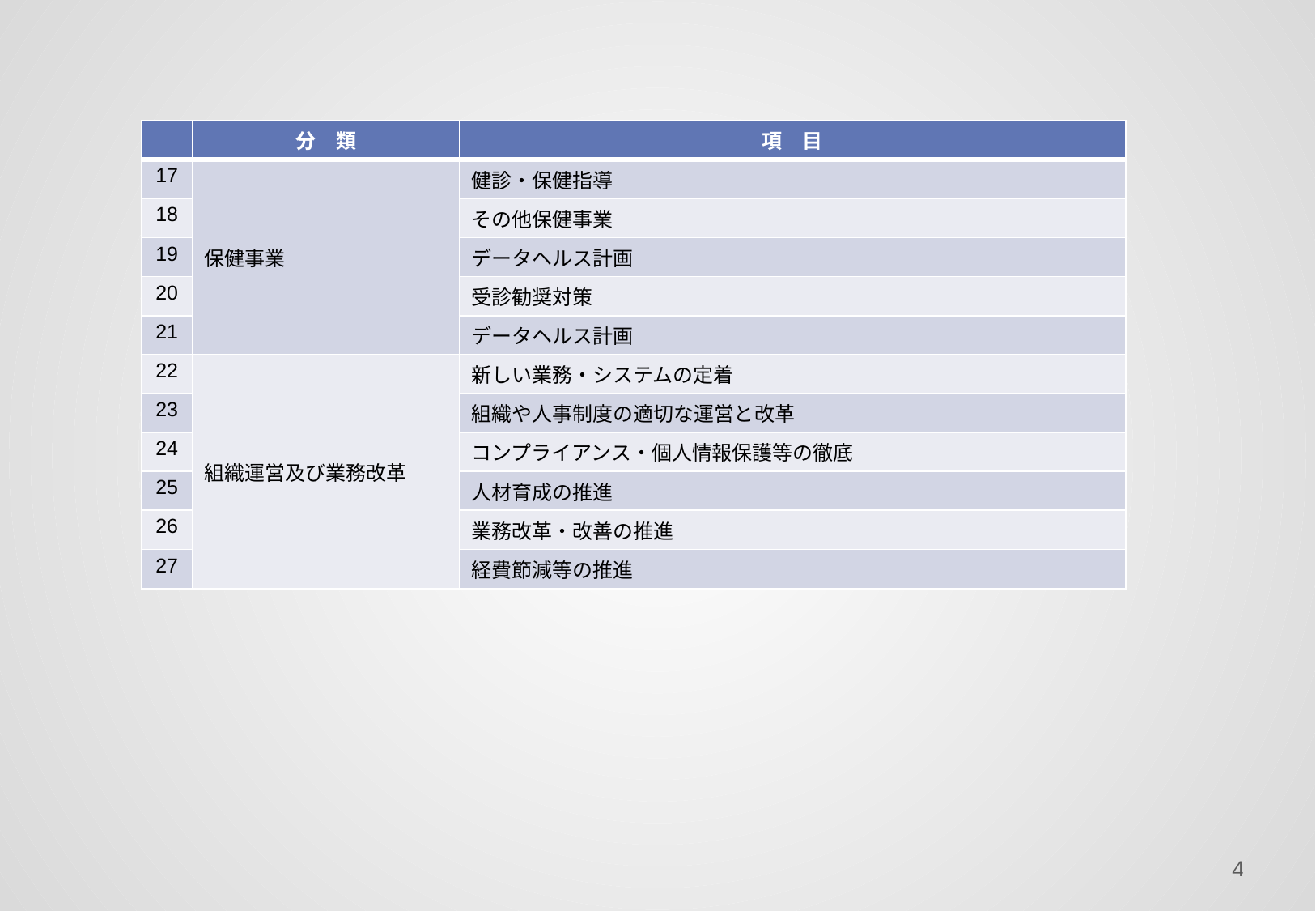

|  | 分　類 | 項　目 |
| --- | --- | --- |
| 17 | 保健事業 | 健診・保健指導 |
| 18 |  | その他保健事業 |
| 19 |  | データヘルス計画 |
| 20 |  | 受診勧奨対策 |
| 21 |  | データヘルス計画 |
| 22 | 組織運営及び業務改革 | 新しい業務・システムの定着 |
| 23 |  | 組織や人事制度の適切な運営と改革 |
| 24 |  | コンプライアンス・個人情報保護等の徹底 |
| 25 |  | 人材育成の推進 |
| 26 |  | 業務改革・改善の推進 |
| 27 |  | 経費節減等の推進 |
4